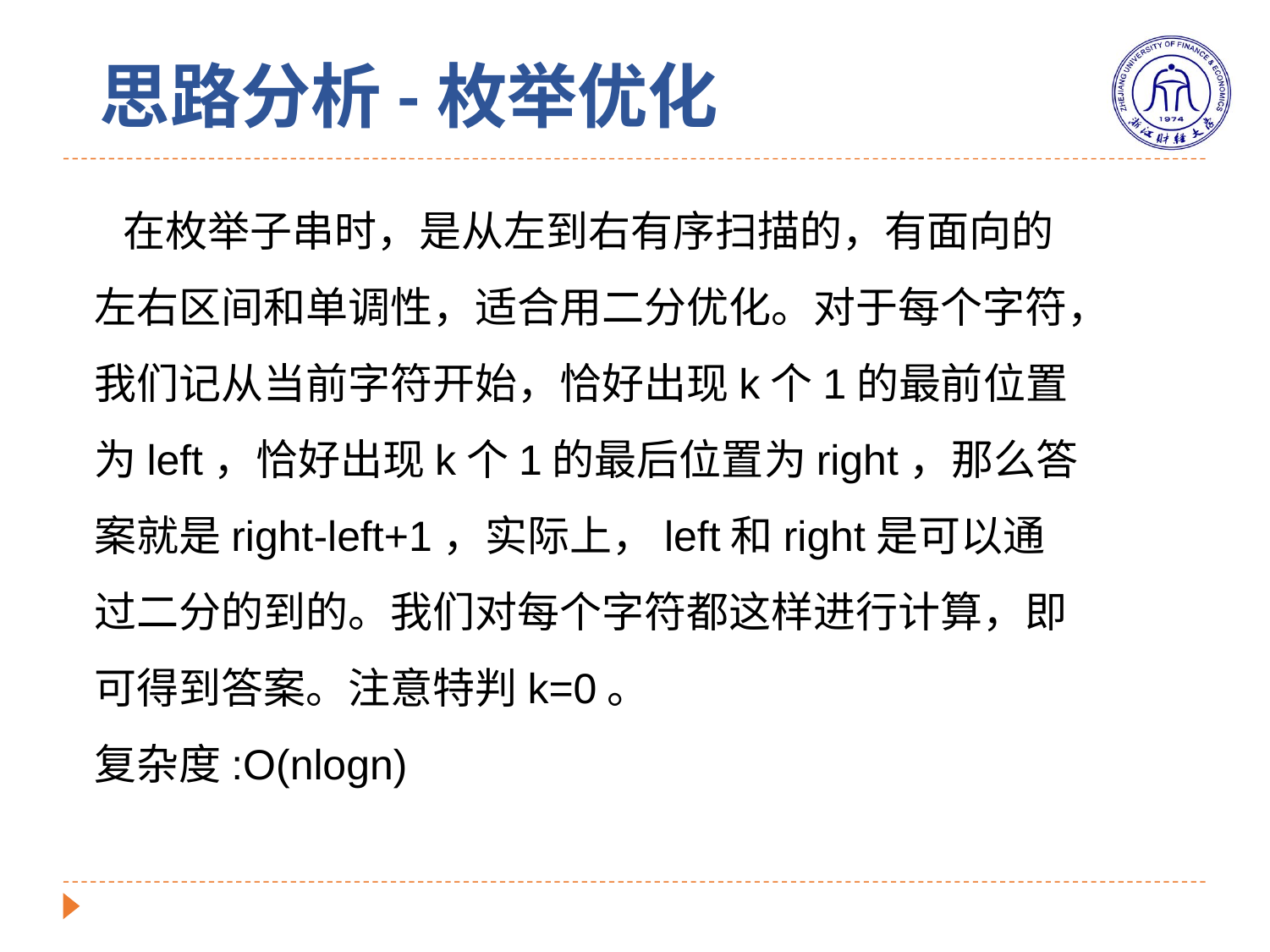

# 思路分析-枚举优化
  在枚举子串时，是从左到右有序扫描的，有面向的左右区间和单调性，适合用二分优化。对于每个字符，我们记从当前字符开始，恰好出现k个1的最前位置为left，恰好出现k个1的最后位置为right，那么答案就是right-left+1，实际上，left和right是可以通过二分的到的。我们对每个字符都这样进行计算，即可得到答案。注意特判k=0。
复杂度:O(nlogn)